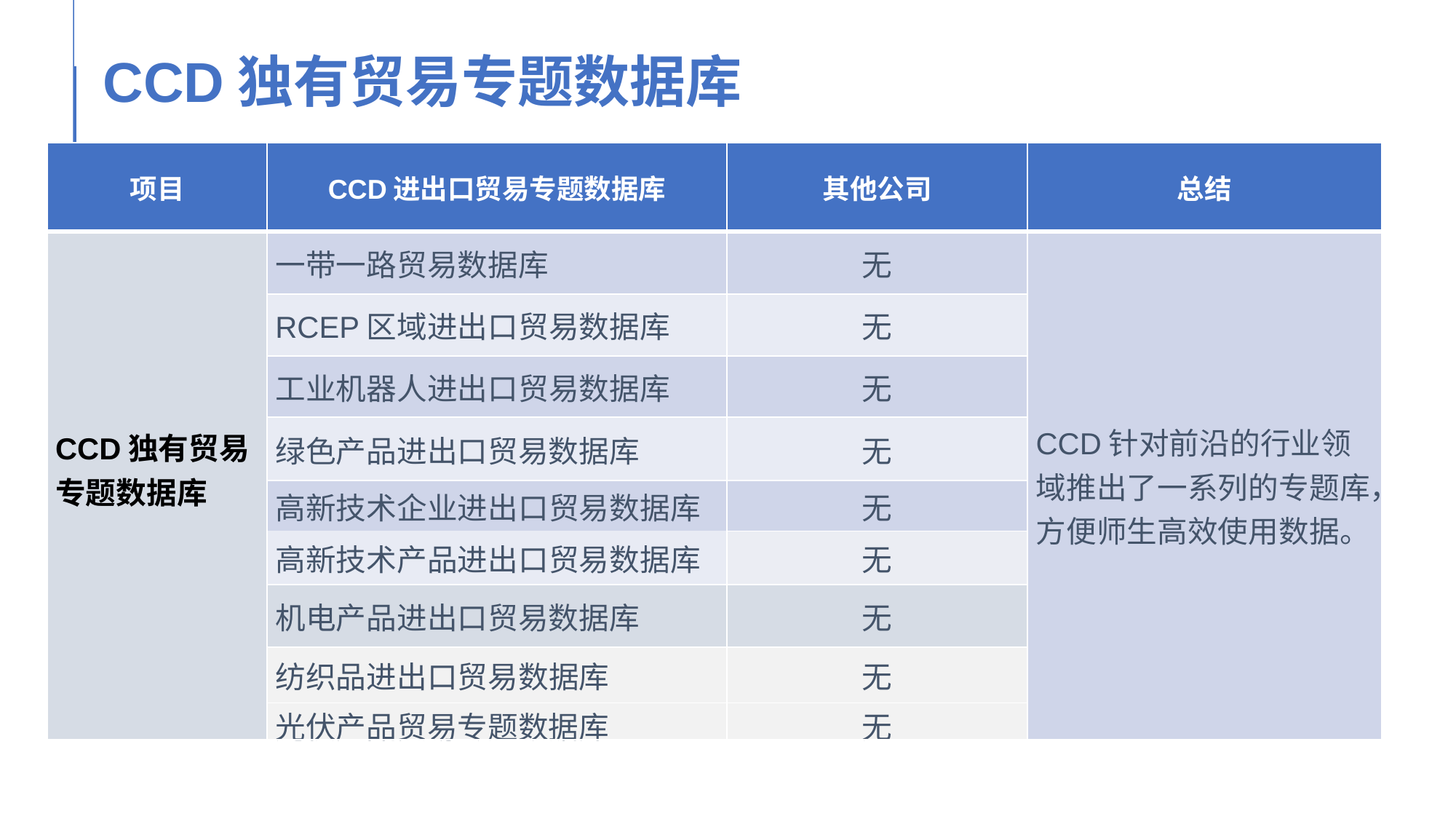

CCD独有贸易专题数据库

| 项目 | CCD进出口贸易专题数据库 | 其他公司 | 总结 |
| --- | --- | --- | --- |
| CCD独有贸易专题数据库 | 一带一路贸易数据库 | 无 | CCD针对前沿的行业领域推出了一系列的专题库，方便师生高效使用数据。 |
|  | RCEP区域进出口贸易数据库 | 无 |  |
|  | 工业机器人进出口贸易数据库 | 无 |  |
|  | 绿色产品进出口贸易数据库 | 无 |  |
|  | 高新技术企业进出口贸易数据库 | 无 |  |
|  | 高新技术产品进出口贸易数据库 |  |  |
|  |  | 无 |  |
|  | 机电产品进出口贸易数据库 | 无 |  |
|  | 纺织品进出口贸易数据库 | 无 |  |
|  | 光伏产品贸易专题数据库 | 无 |  |